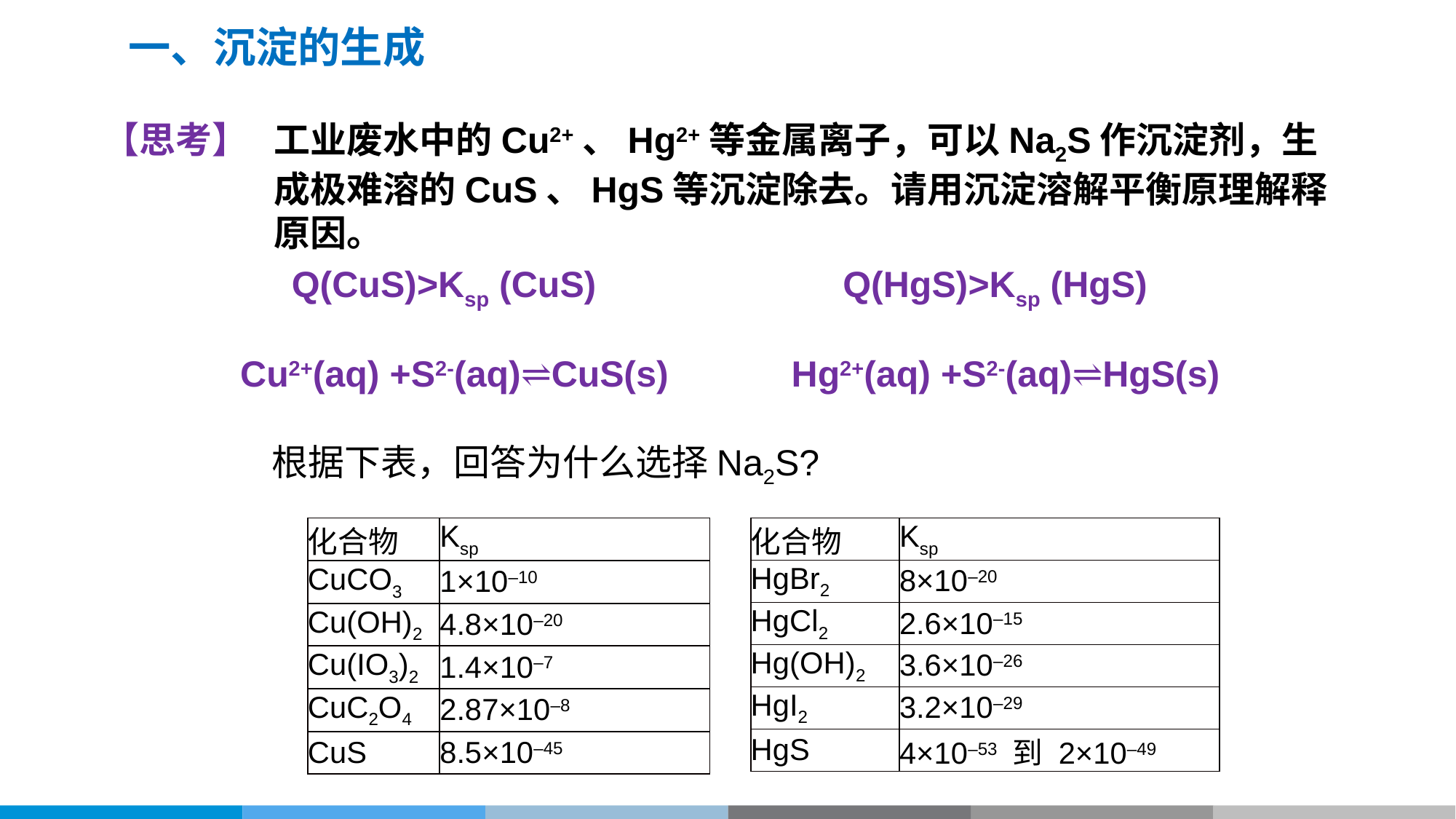

一、沉淀的生成
【思考】
工业废水中的Cu2+、Hg2+等金属离子，可以Na2S作沉淀剂，生成极难溶的CuS、HgS等沉淀除去。请用沉淀溶解平衡原理解释原因。
Q(HgS)>Ksp (HgS)
Q(CuS)>Ksp (CuS)
Cu2+(aq) +S2-(aq)⇌CuS(s)
Hg2+(aq) +S2-(aq)⇌HgS(s)
根据下表，回答为什么选择Na2S?
| 化合物 | Ksp |
| --- | --- |
| CuCO3 | 1×10–10 |
| Cu(OH)2 | 4.8×10–20 |
| Cu(IO3)2 | 1.4×10–7 |
| CuC2O4 | 2.87×10–8 |
| CuS | 8.5×10–45 |
| 化合物 | Ksp |
| --- | --- |
| HgBr2 | 8×10–20 |
| HgCl2 | 2.6×10–15 |
| Hg(OH)2 | 3.6×10–26 |
| HgI2 | 3.2×10–29 |
| HgS | 4×10–53 到 2×10–49 |